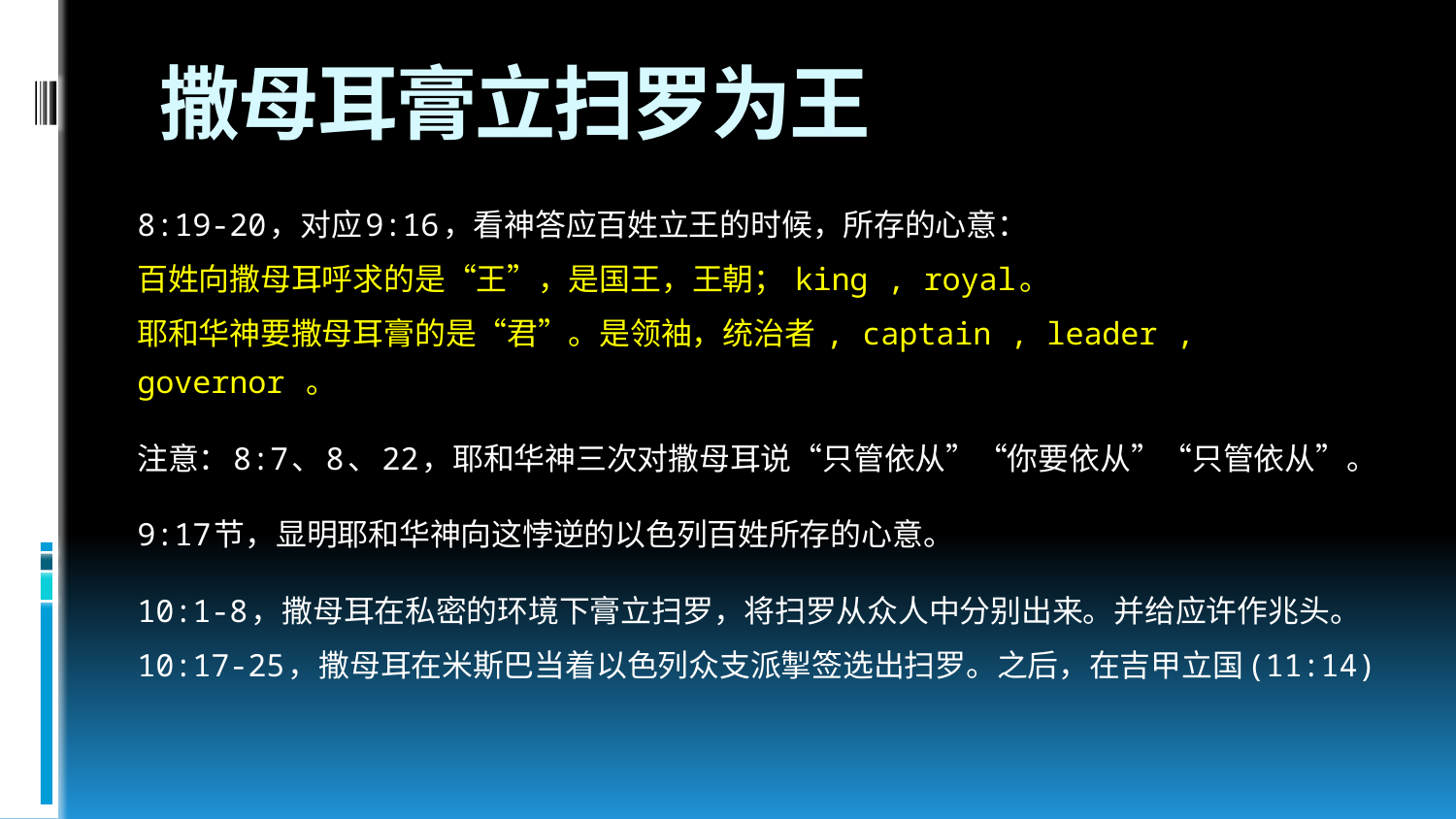

# 撒母耳膏立扫罗为王

8:19-20，对应9:16，看神答应百姓立王的时候，所存的心意：
百姓向撒母耳呼求的是“王”，是国王，王朝； king , royal。
耶和华神要撒母耳膏的是“君”。是领袖，统治者 , captain , leader , governor 。

注意：8:7、8、22，耶和华神三次对撒母耳说“只管依从”“你要依从”“只管依从”。

9:17节，显明耶和华神向这悖逆的以色列百姓所存的心意。

10:1-8，撒母耳在私密的环境下膏立扫罗，将扫罗从众人中分别出来。并给应许作兆头。
10:17-25，撒母耳在米斯巴当着以色列众支派掣签选出扫罗。之后，在吉甲立国(11:14)